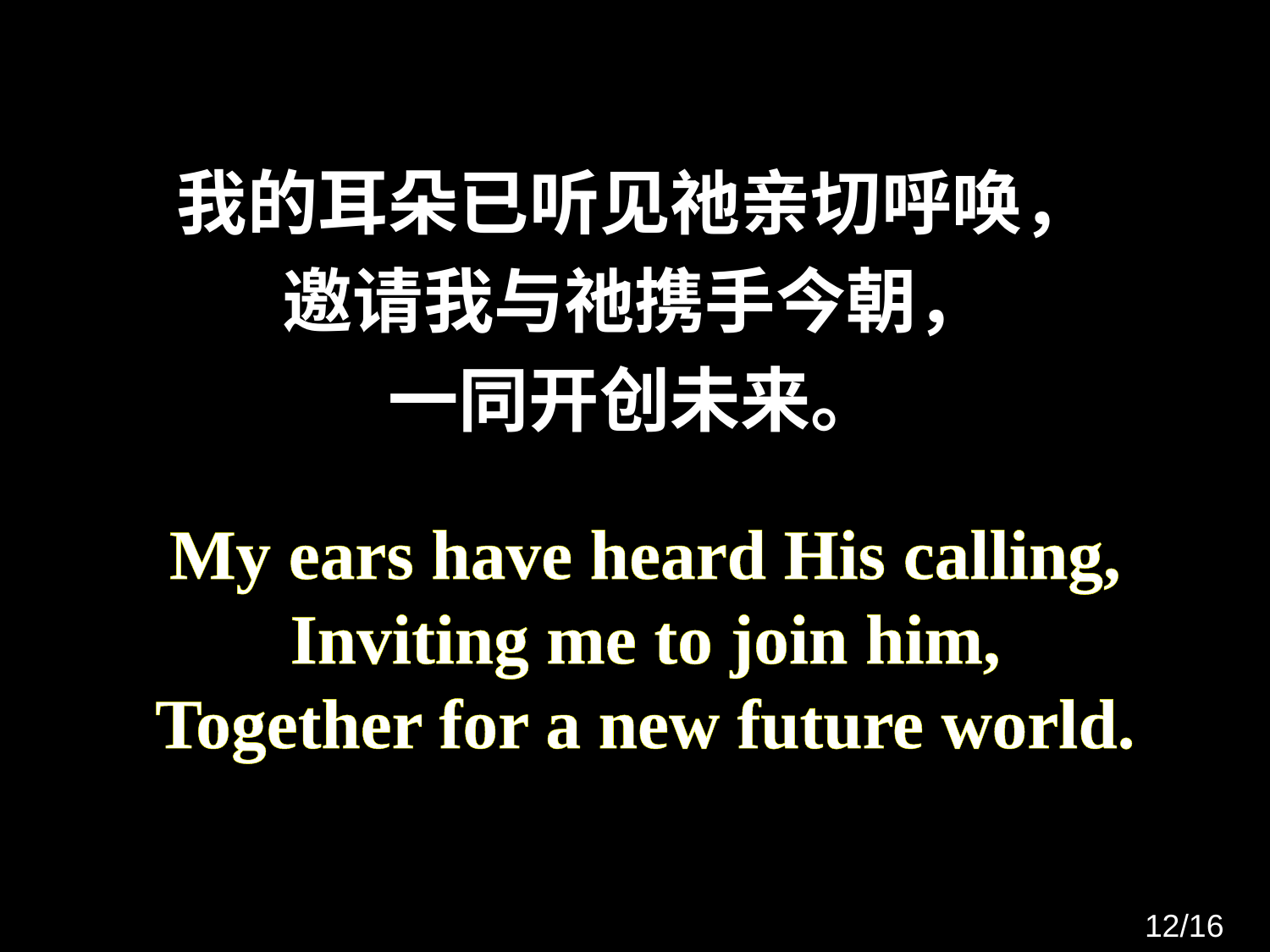

我的耳朵已听见祂亲切呼唤，
邀请我与祂携手今朝，
一同开创未来。
My ears have heard His calling,
Inviting me to join him,
Together for a new future world.
12/16